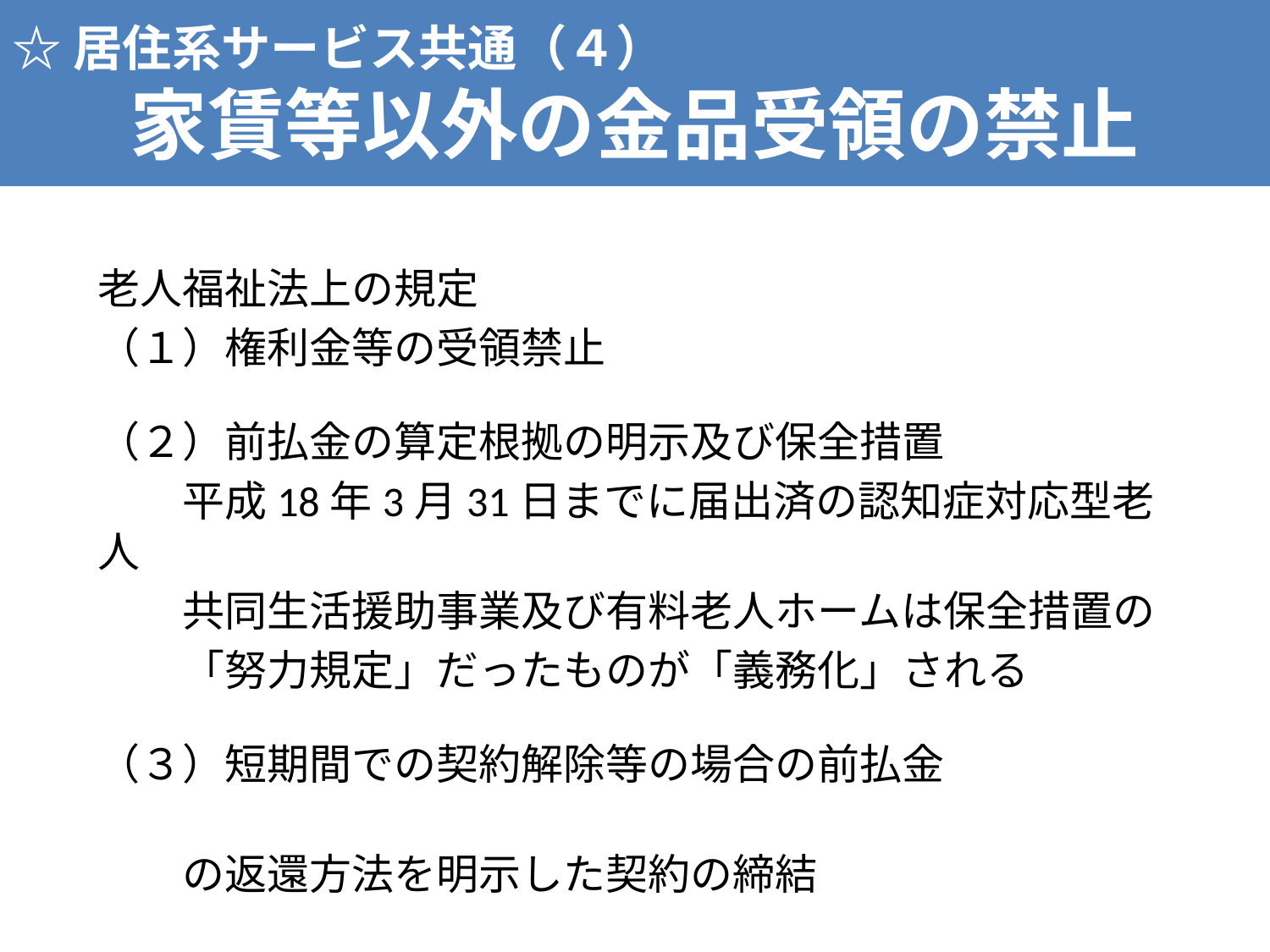

# 非常災害対策
☆居住系サービス共通（４）
家賃等以外の金品受領の禁止

老人福祉法上の規定
（１）権利金等の受領禁止

（２）前払金の算定根拠の明示及び保全措置
　　平成18年3月31日までに届出済の認知症対応型老人
　　共同生活援助事業及び有料老人ホームは保全措置の
　　「努力規定」だったものが「義務化」される

（３）短期間での契約解除等の場合の前払金
　　の返還方法を明示した契約の締結